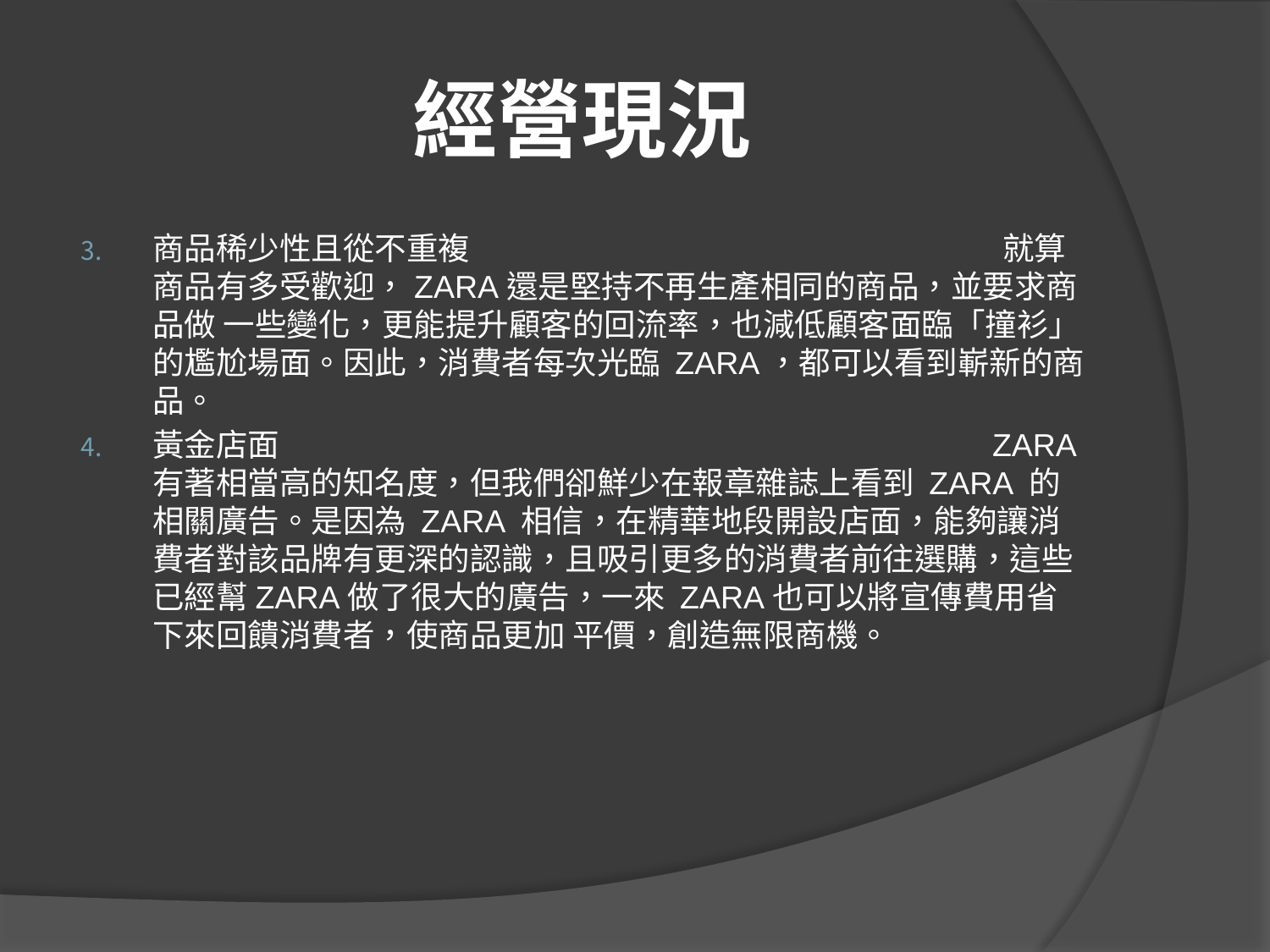

# 經營現況
商品稀少性且從不重複                                                                          就算商品有多受歡迎，ZARA還是堅持不再生產相同的商品，並要求商品做 一些變化，更能提升顧客的回流率，也減低顧客面臨「撞衫」的尷尬場面。因此，消費者每次光臨 ZARA，都可以看到嶄新的商品。
黃金店面                                                                                                  ZARA有著相當高的知名度，但我們卻鮮少在報章雜誌上看到 ZARA 的相關廣告。是因為 ZARA 相信，在精華地段開設店面，能夠讓消費者對該品牌有更深的認識，且吸引更多的消費者前往選購，這些已經幫ZARA做了很大的廣告，一來 ZARA也可以將宣傳費用省下來回饋消費者，使商品更加 平價，創造無限商機。